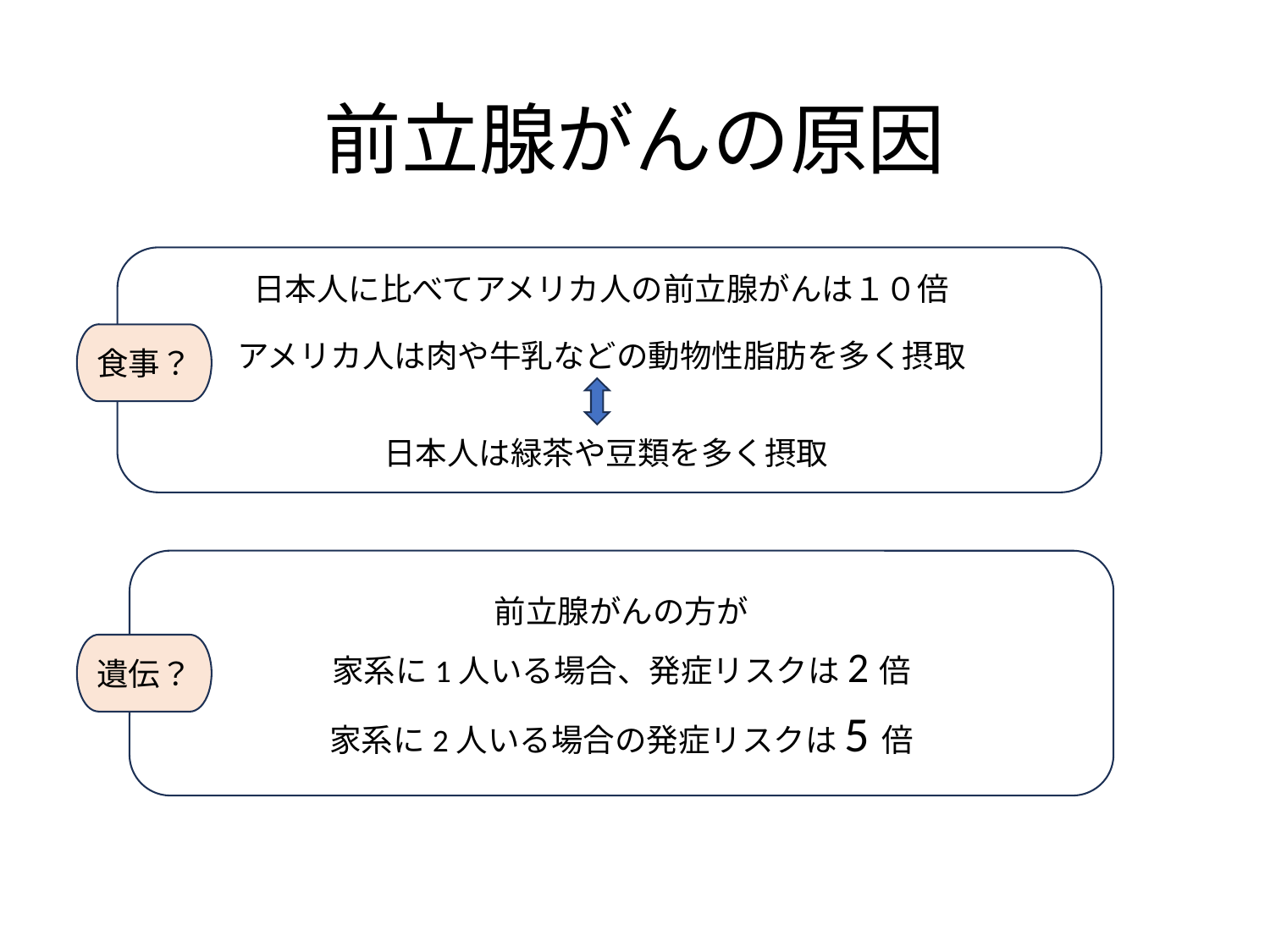

# 前立腺がんの原因

日本人に比べてアメリカ人の前立腺がんは１０倍
食事？
アメリカ人は肉や牛乳などの動物性脂肪を多く摂取

日本人は緑茶や豆類を多く摂取
前立腺がんの方が
家系に1人いる場合、発症リスクは2倍
家系に2人いる場合の発症リスクは5倍
遺伝？